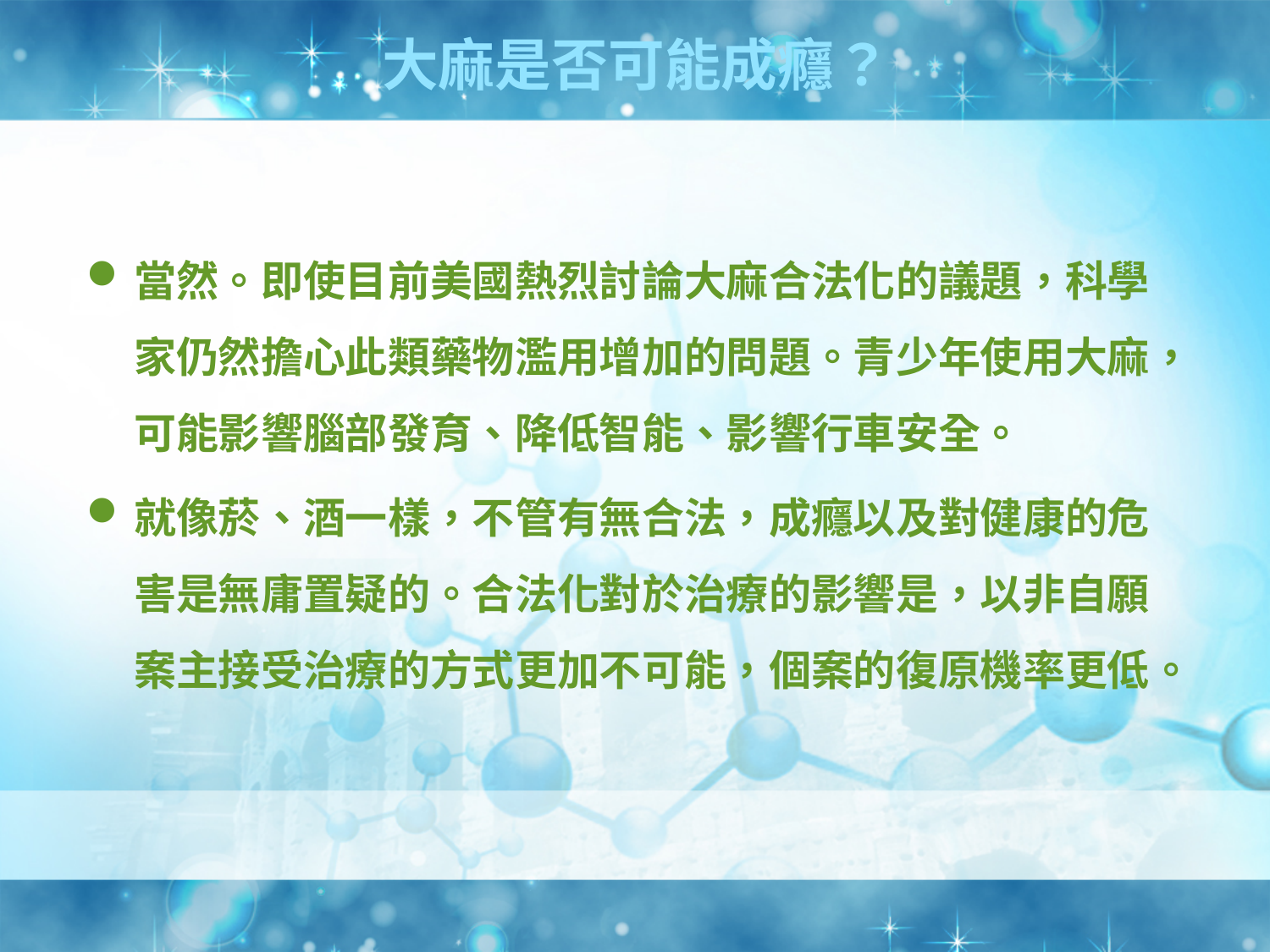

# 大麻是否可能成癮？
當然。即使目前美國熱烈討論大麻合法化的議題，科學家仍然擔心此類藥物濫用增加的問題。青少年使用大麻，可能影響腦部發育、降低智能、影響行車安全。
就像菸、酒一樣，不管有無合法，成癮以及對健康的危害是無庸置疑的。合法化對於治療的影響是，以非自願案主接受治療的方式更加不可能，個案的復原機率更低。